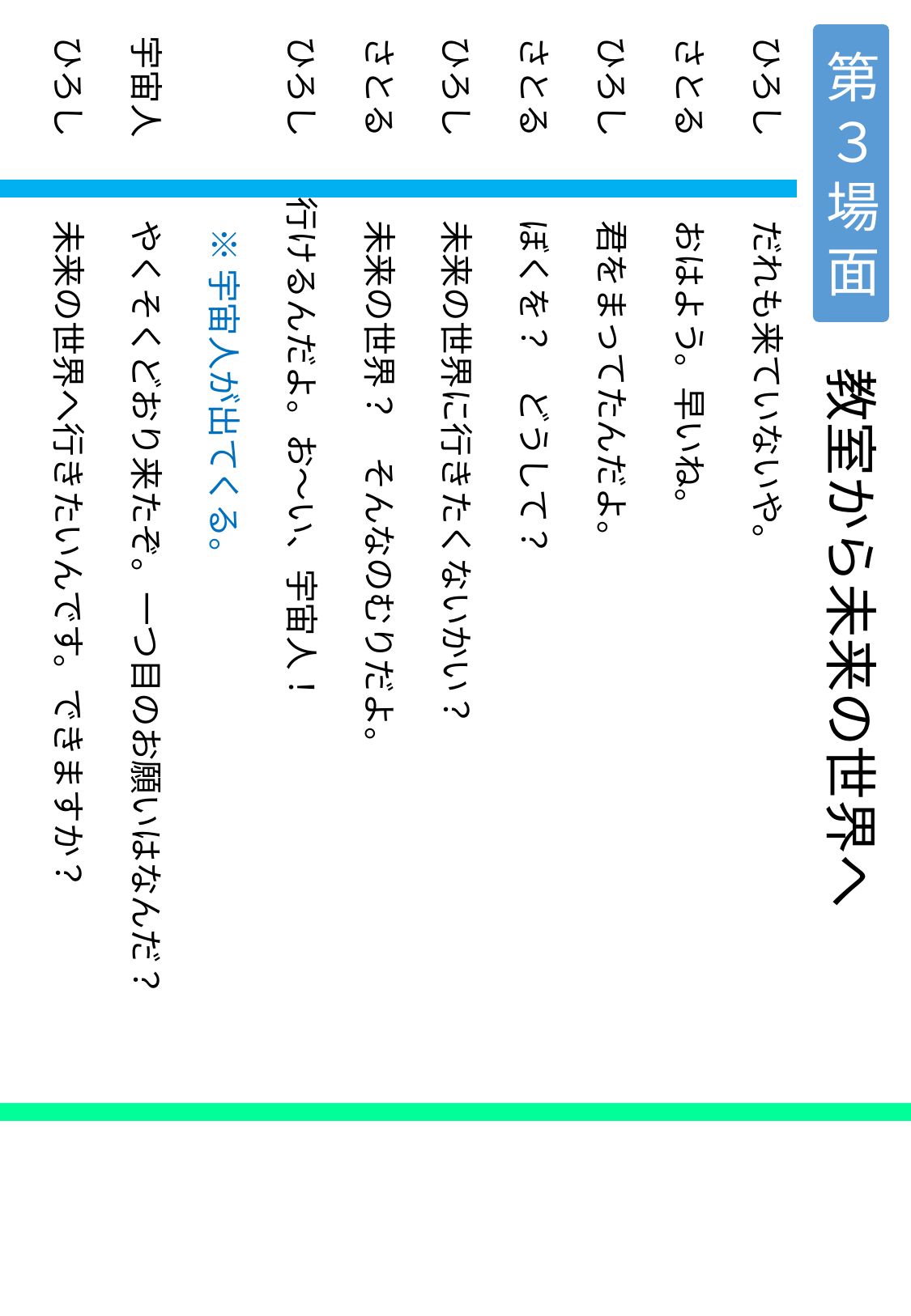

ひろし　　  だれも来ていないや。

さとる　　  おはよう。早いね。

ひろし　　  君をまってたんだよ。

さとる　　  ぼくを？　どうして？

ひろし　　  未来の世界に行きたくないかい？

さとる　　  未来の世界？　そんなのむりだよ。

ひろし        行けるんだよ。お～い、宇宙人！

　　　　　   ※ 宇宙人が出てくる。

宇宙人　　  やくそくどおり来たぞ。一つ目のお願いはなんだ？

ひろし　　  未来の世界へ行きたいんです。できますか？

第３場面

教室から未来の世界へ